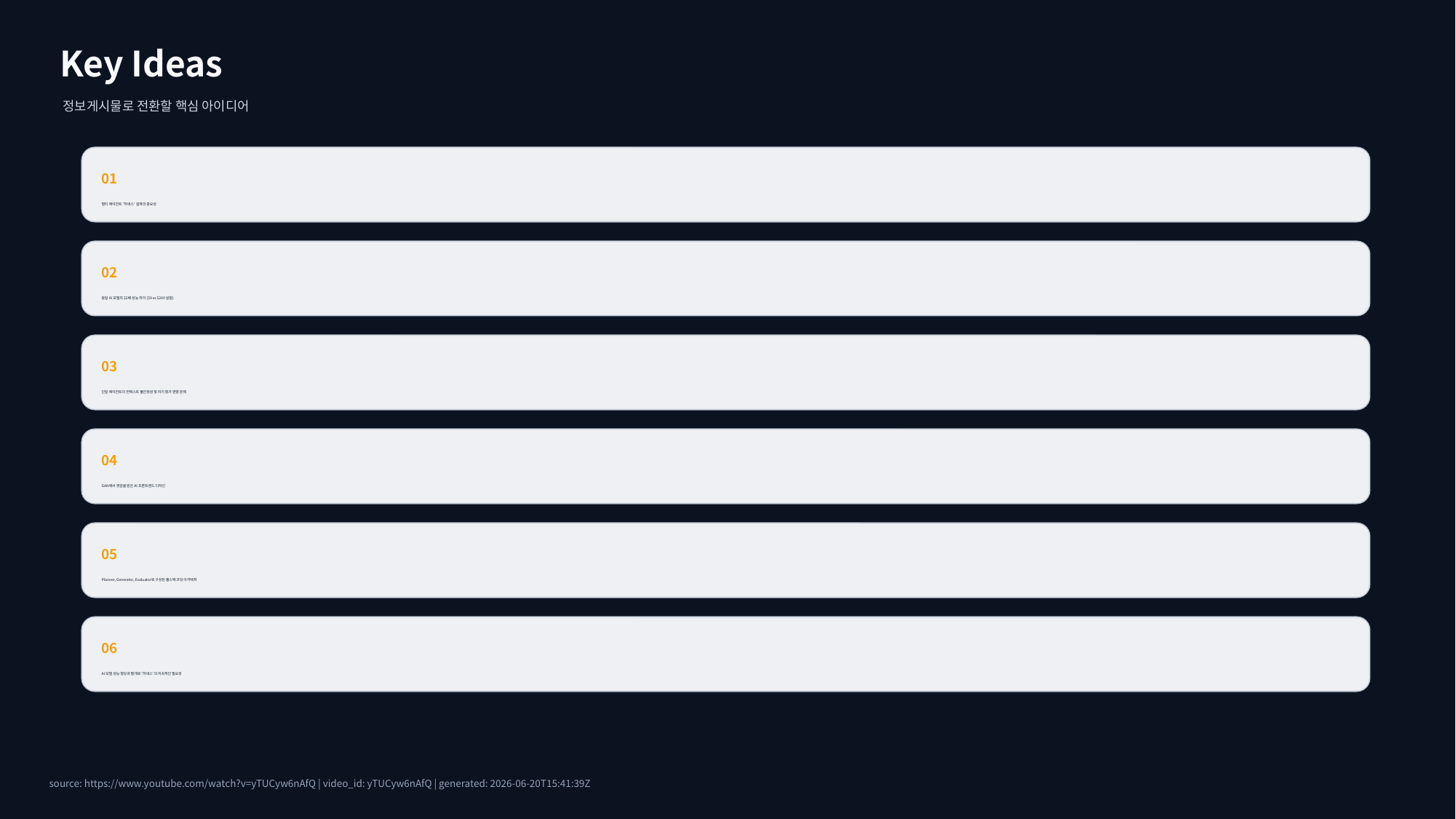

Key Ideas
정보게시물로 전환할 핵심 아이디어

01
멀티 에이전트 '하네스' 설계의 중요성

02
동일 AI 모델의 22배 성능 차이 ($9 vs $200 실험)

03
단일 에이전트의 컨텍스트 불안정성 및 자기 평가 편향 문제

04
GAN에서 영감을 받은 AI 프론트엔드 디자인

05
Planner, Generator, Evaluator로 구성된 풀스택 코딩 아키텍처

06
AI 모델 성능 향상과 별개로 '하네스'의 지속적인 필요성
source: https://www.youtube.com/watch?v=yTUCyw6nAfQ | video_id: yTUCyw6nAfQ | generated: 2026-06-20T15:41:39Z